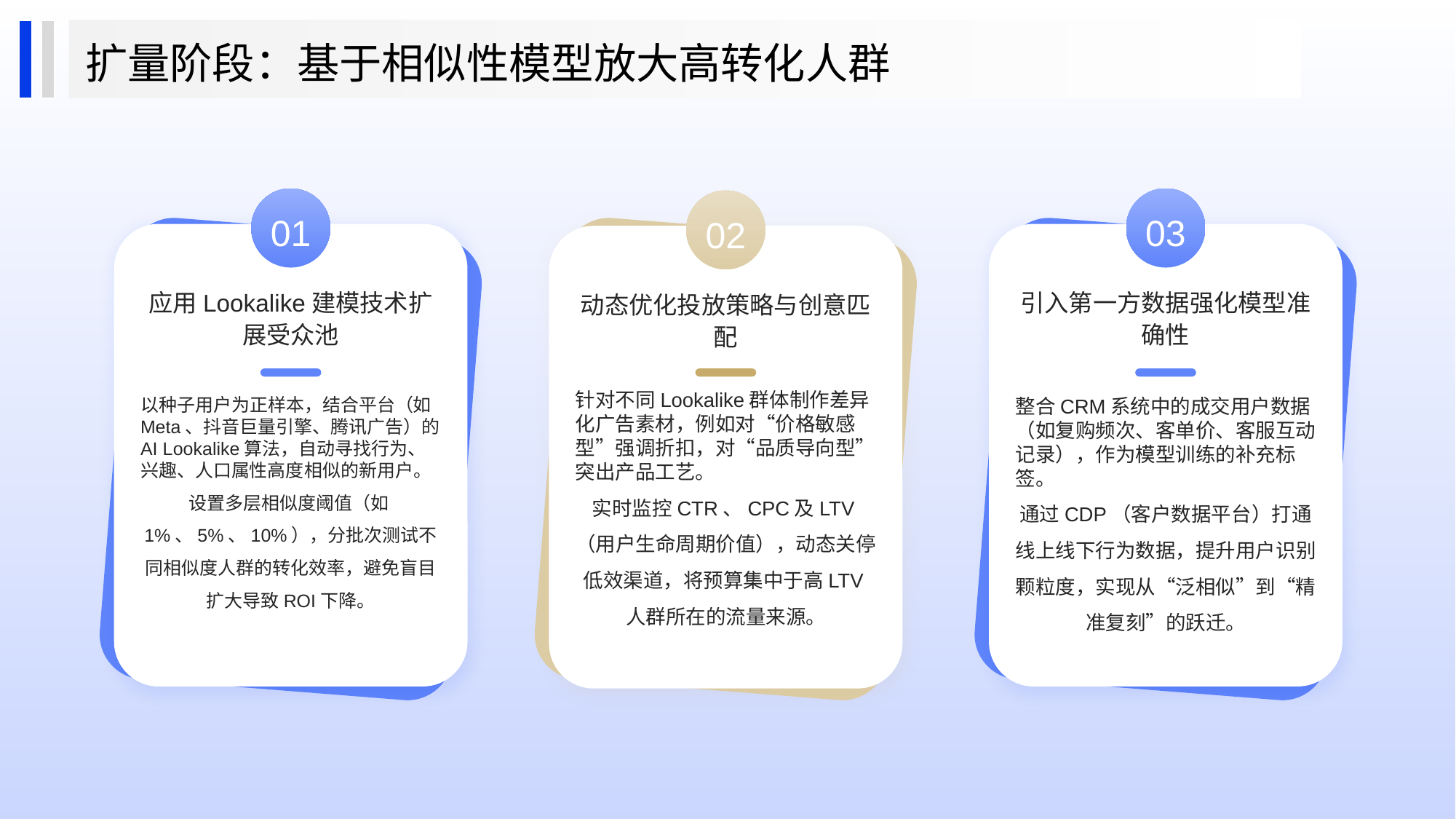

扩量阶段：基于相似性模型放大高转化人群

01
03
02

应用Lookalike建模技术扩展受众池
引入第一方数据强化模型准确性
动态优化投放策略与创意匹配

针对不同Lookalike群体制作差异化广告素材，例如对“价格敏感型”强调折扣，对“品质导向型”突出产品工艺。
实时监控CTR、CPC及LTV（用户生命周期价值），动态关停低效渠道，将预算集中于高LTV人群所在的流量来源。
以种子用户为正样本，结合平台（如Meta、抖音巨量引擎、腾讯广告）的AI Lookalike算法，自动寻找行为、兴趣、人口属性高度相似的新用户。
设置多层相似度阈值（如1%、5%、10%），分批次测试不同相似度人群的转化效率，避免盲目扩大导致ROI下降。
整合CRM系统中的成交用户数据（如复购频次、客单价、客服互动记录），作为模型训练的补充标签。
通过CDP（客户数据平台）打通线上线下行为数据，提升用户识别颗粒度，实现从“泛相似”到“精准复刻”的跃迁。